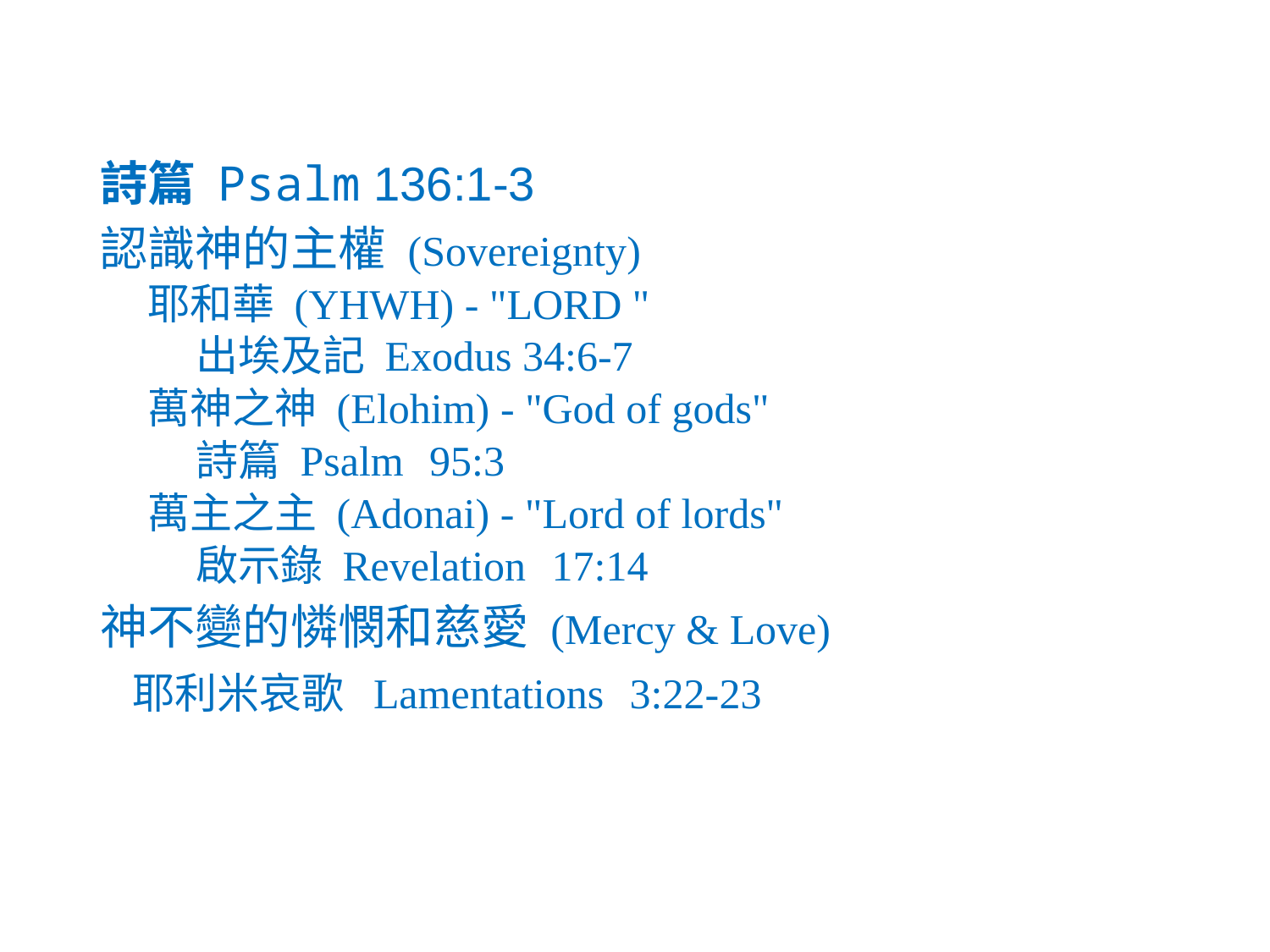

詩篇 Psalm 136:1-3
認識神的主權 (Sovereignty)
耶和華 (YHWH) - "LORD "
    出埃及記 Exodus 34:6-7
萬神之神 (Elohim) - "God of gods"
    詩篇 Psalm 95:3
萬主之主 (Adonai) - "Lord of lords"
    啟示錄 Revelation 17:14
神不變的憐憫和慈愛 (Mercy & Love)
  耶利米哀歌  Lamentations 3:22-23